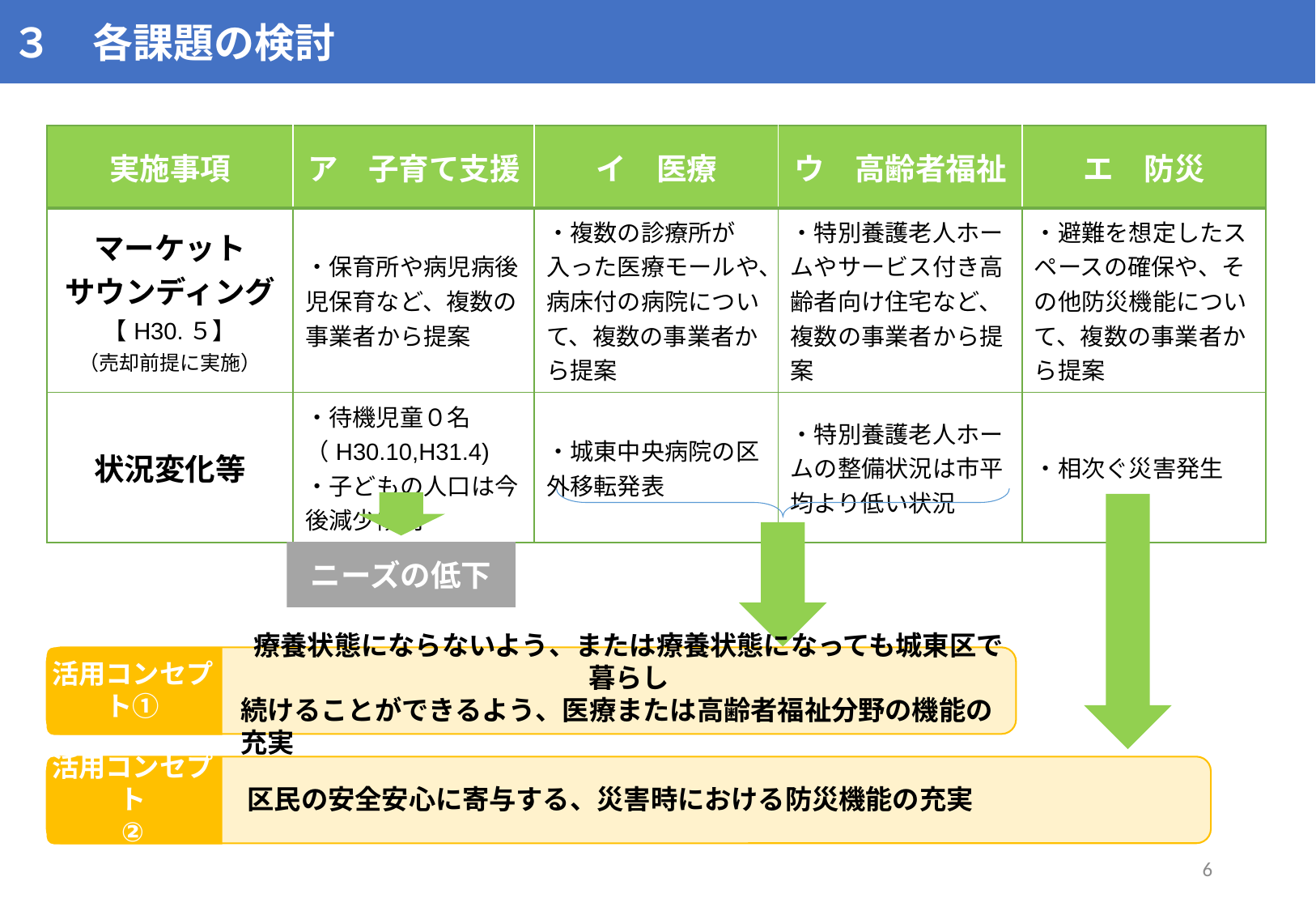

３　各課題の検討
| 実施事項 | ア　子育て支援 | イ　医療 | ウ　高齢者福祉 | エ　防災 |
| --- | --- | --- | --- | --- |
| マーケット サウンディング 【H30.５】 （売却前提に実施） | ・保育所や病児病後児保育など、複数の事業者から提案 | ・複数の診療所が入った医療モールや、病床付の病院について、複数の事業者から提案 | ・特別養護老人ホームやサービス付き高齢者向け住宅など、複数の事業者から提案 | ・避難を想定したスペースの確保や、その他防災機能について、複数の事業者から提案 |
| 状況変化等 | ・待機児童０名（H30.10,H31.4) ・子どもの人口は今後減少傾向 | ・城東中央病院の区外移転発表 | ・特別養護老人ホームの整備状況は市平均より低い状況 | ・相次ぐ災害発生 |

ニーズの低下

活用コンセプト①

療養状態にならないよう、または療養状態になっても城東区で暮らし
続けることができるよう、医療または高齢者福祉分野の機能の充実

活用コンセプト
②
区民の安全安心に寄与する、災害時における防災機能の充実

6